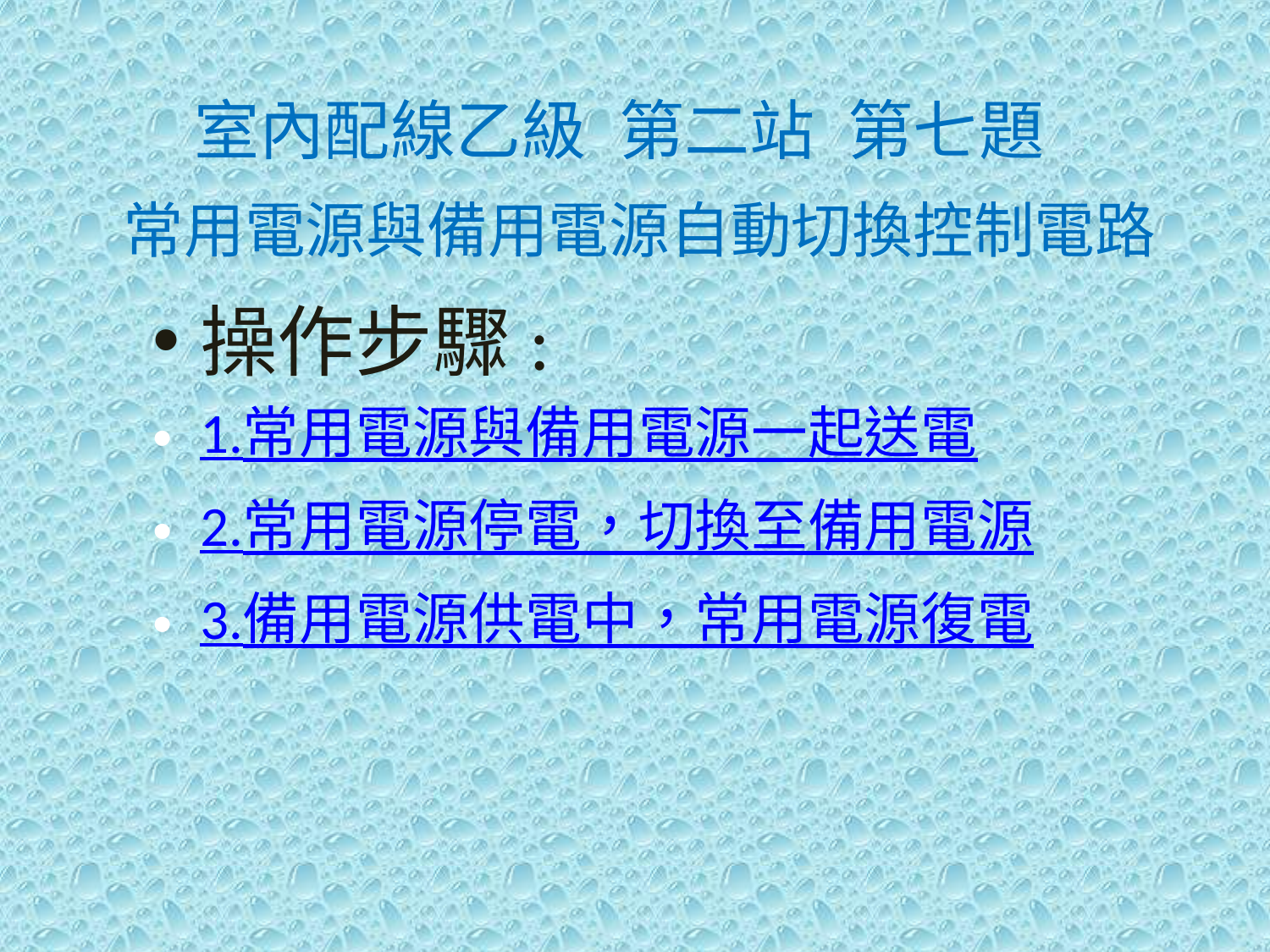

室內配線乙級 第二站 第七題
常用電源與備用電源自動切換控制電路
操作步驟:
1.常用電源與備用電源一起送電
2.常用電源停電，切換至備用電源
3.備用電源供電中，常用電源復電